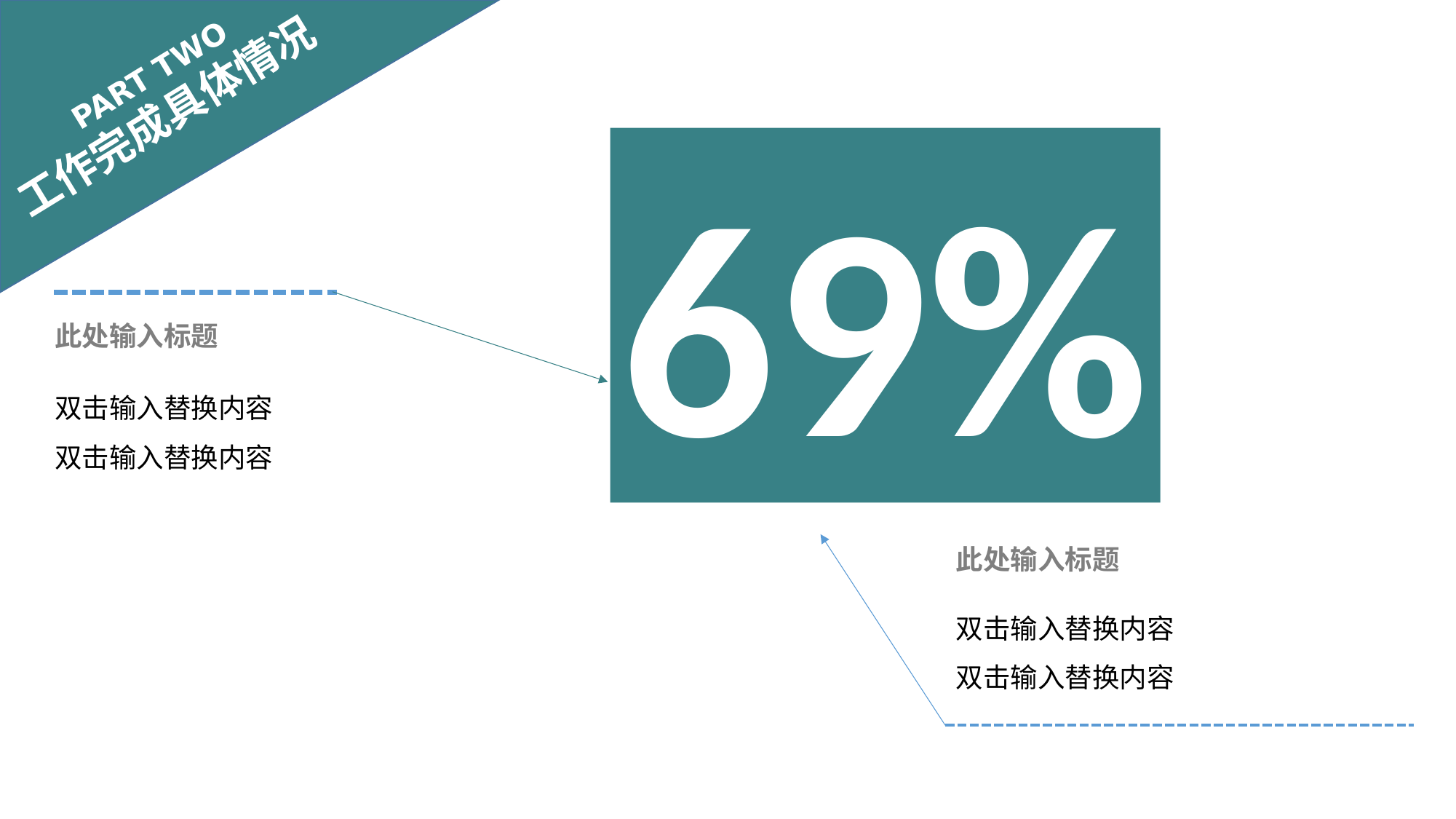

PART TWO
工作完成具体情况
69%
此处输入标题
双击输入替换内容双击输入替换内容
此处输入标题
双击输入替换内容双击输入替换内容